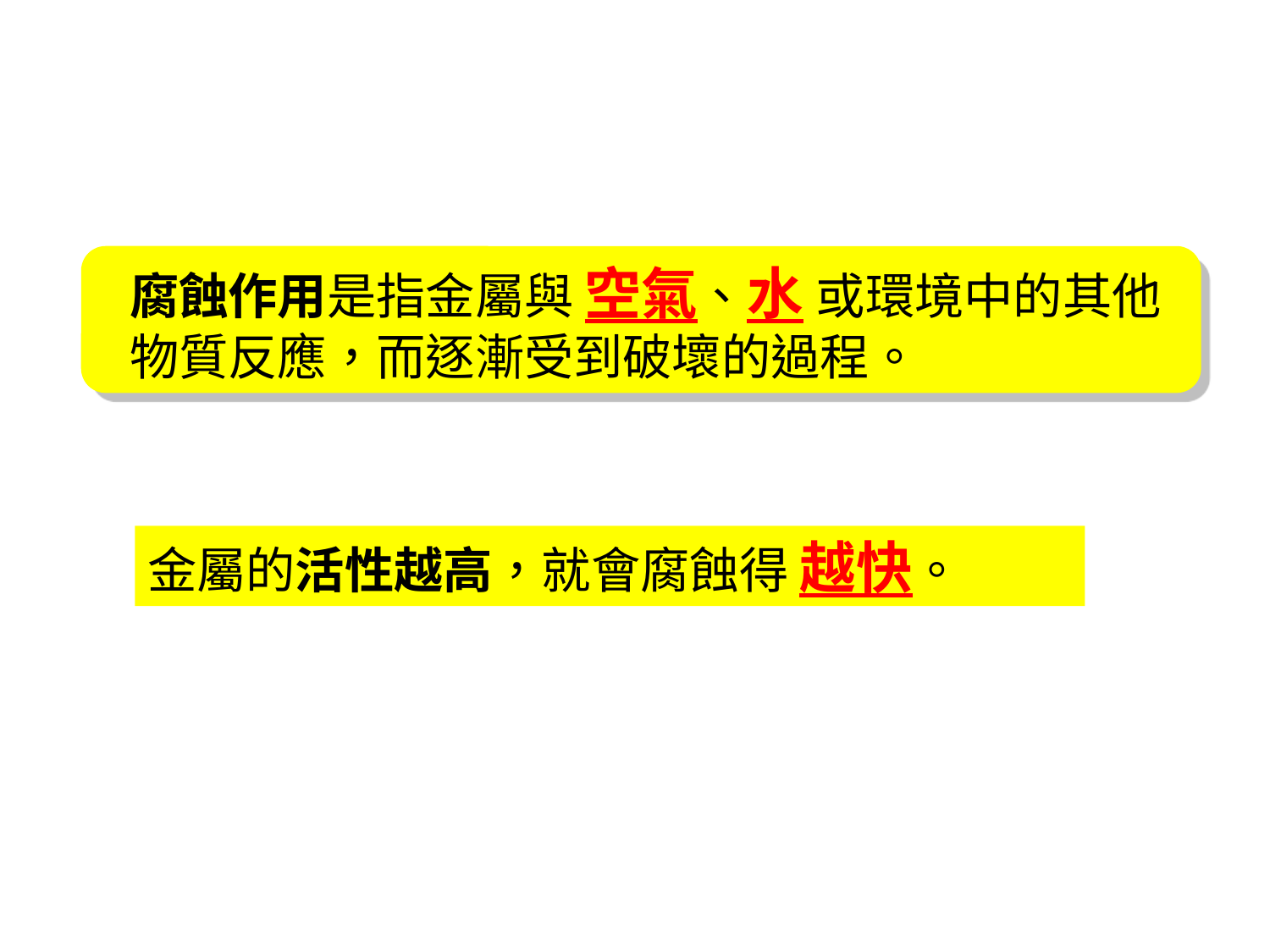

腐蝕作用是指金屬與 空氣、水 或環境中的其他物質反應，而逐漸受到破壞的過程。
金屬的活性越高，就會腐蝕得 越快。